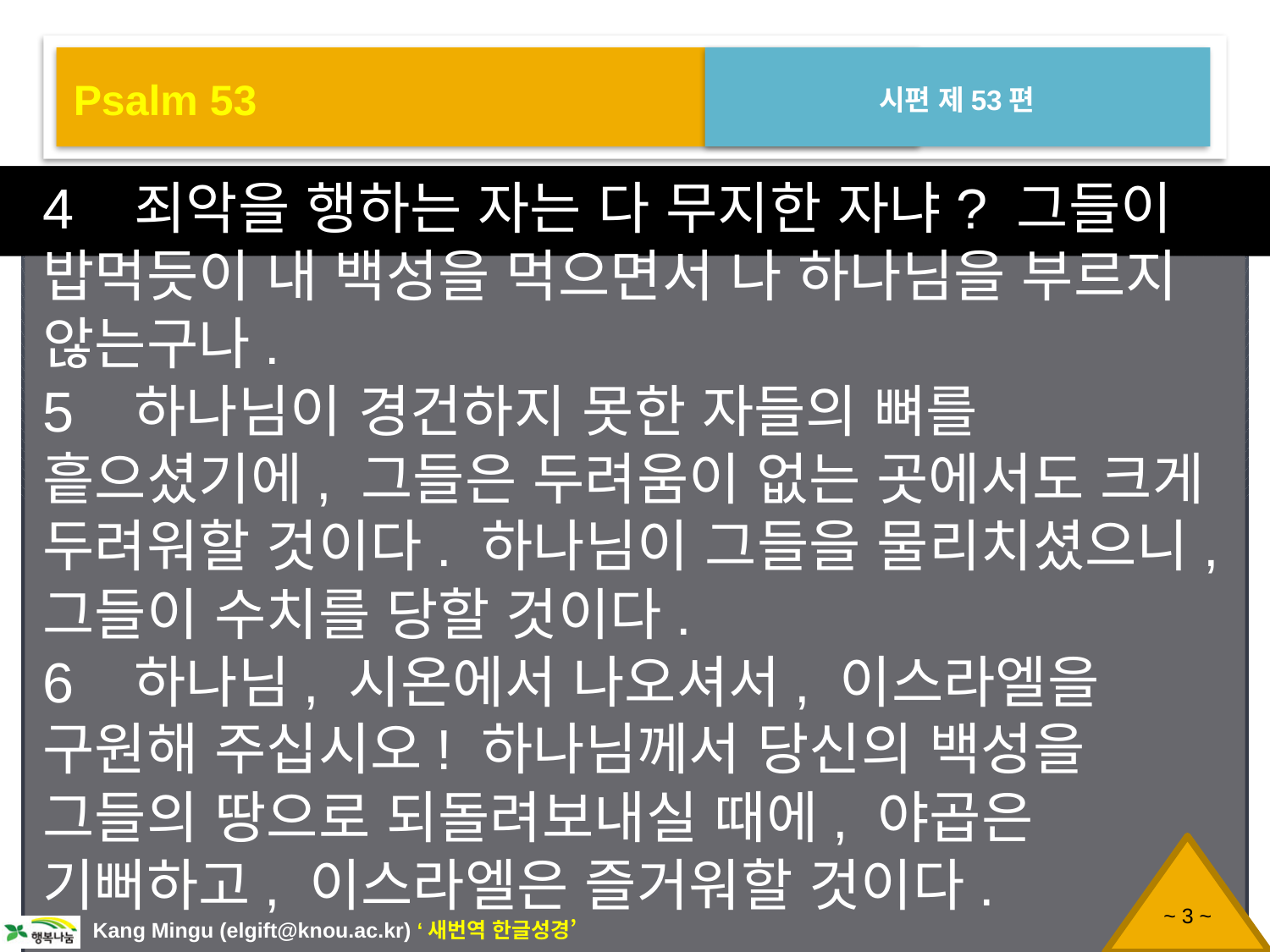

Psalm 53
시편 제53편
4   죄악을 행하는 자는 다 무지한 자냐? 그들이 밥먹듯이 내 백성을 먹으면서 나 하나님을 부르지 않는구나.
5   하나님이 경건하지 못한 자들의 뼈를 흩으셨기에, 그들은 두려움이 없는 곳에서도 크게 두려워할 것이다. 하나님이 그들을 물리치셨으니, 그들이 수치를 당할 것이다.
6   하나님, 시온에서 나오셔서, 이스라엘을 구원해 주십시오! 하나님께서 당신의 백성을 그들의 땅으로 되돌려보내실 때에, 야곱은 기뻐하고, 이스라엘은 즐거워할 것이다.